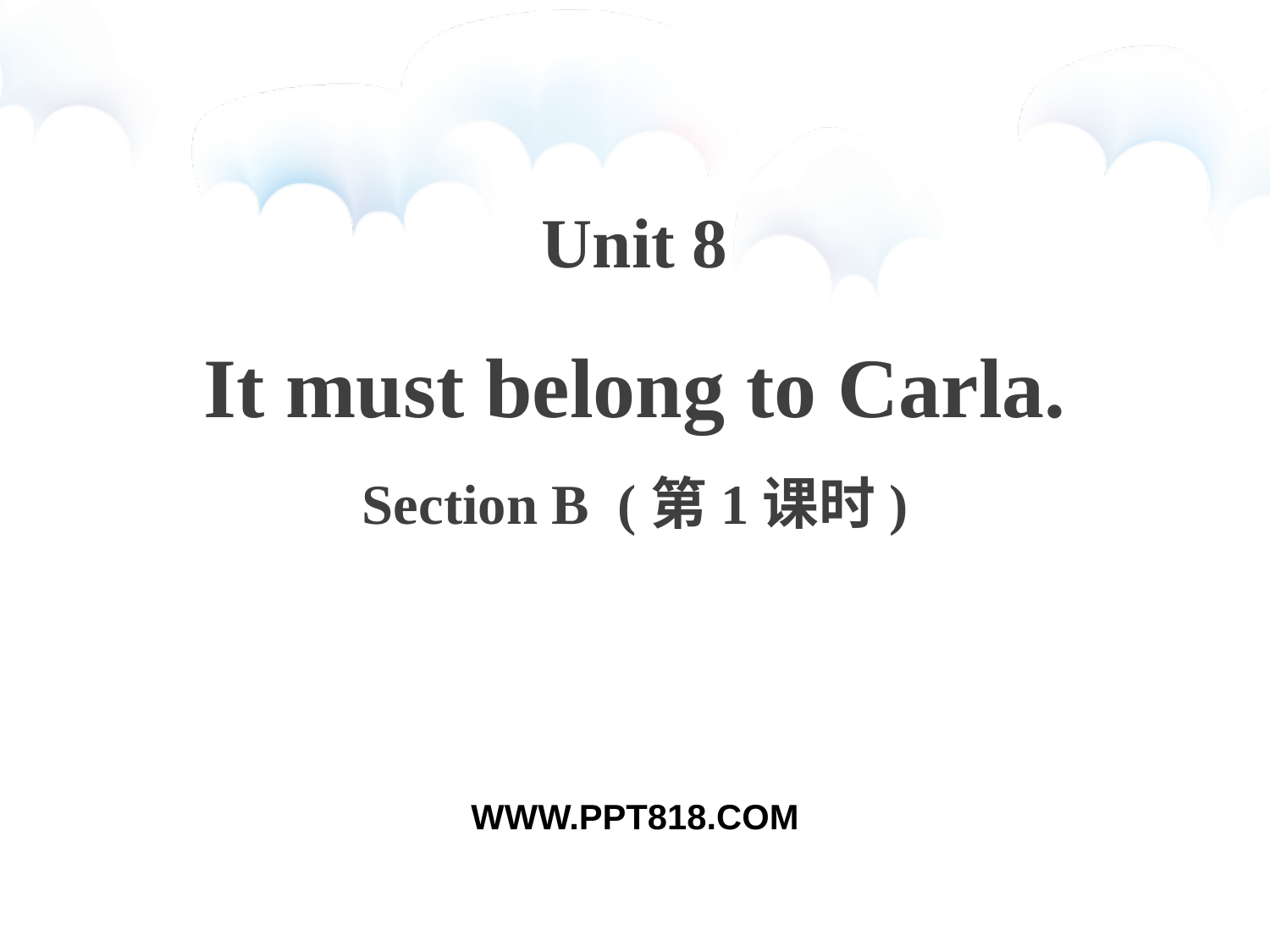

Unit 8
It must belong to Carla.
Section B  (第1课时)
WWW.PPT818.COM